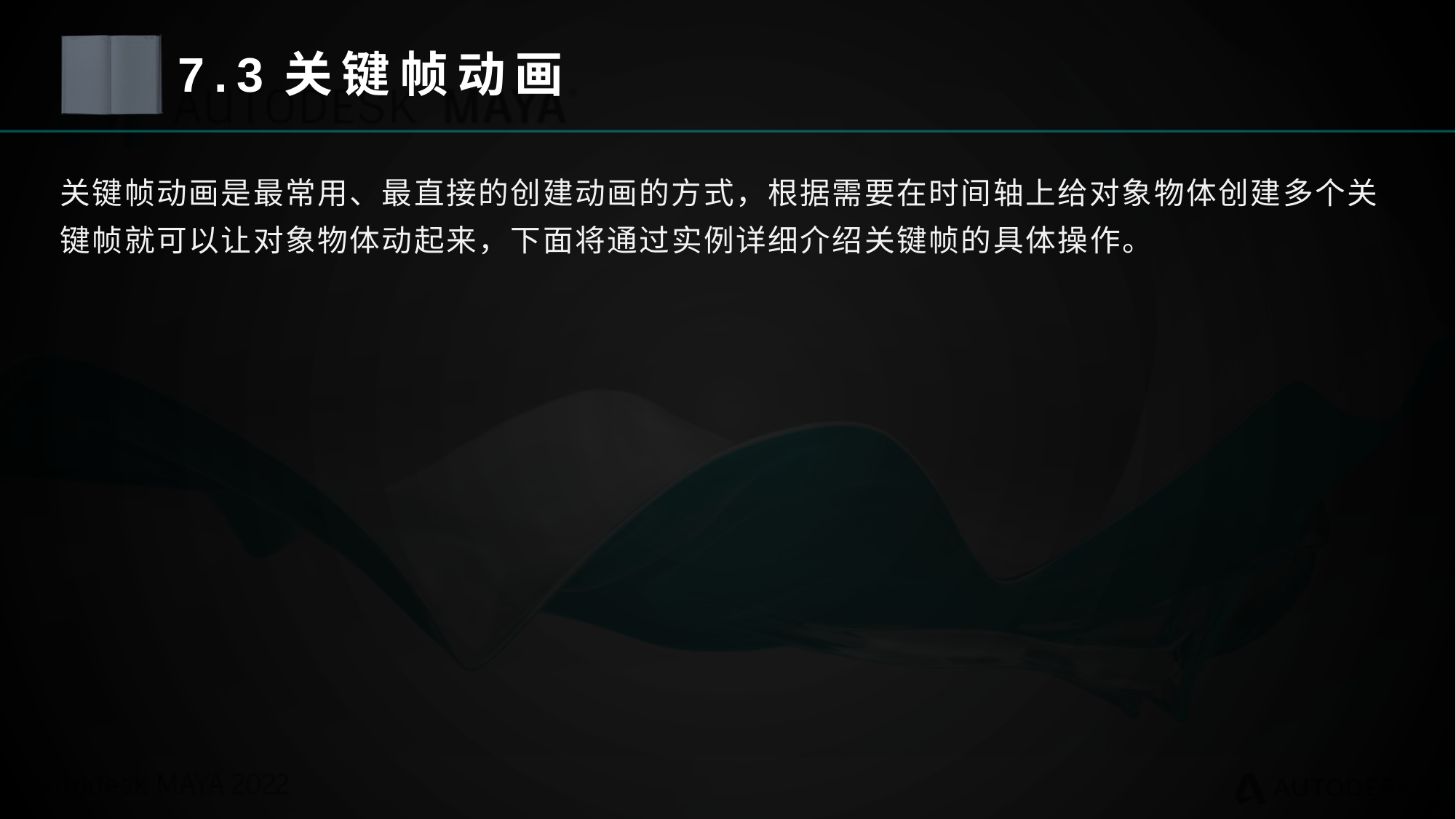

7.3关键帧动画
关键帧动画是最常用、最直接的创建动画的方式，根据需要在时间轴上给对象物体创建多个关键帧就可以让对象物体动起来，下面将通过实例详细介绍关键帧的具体操作。